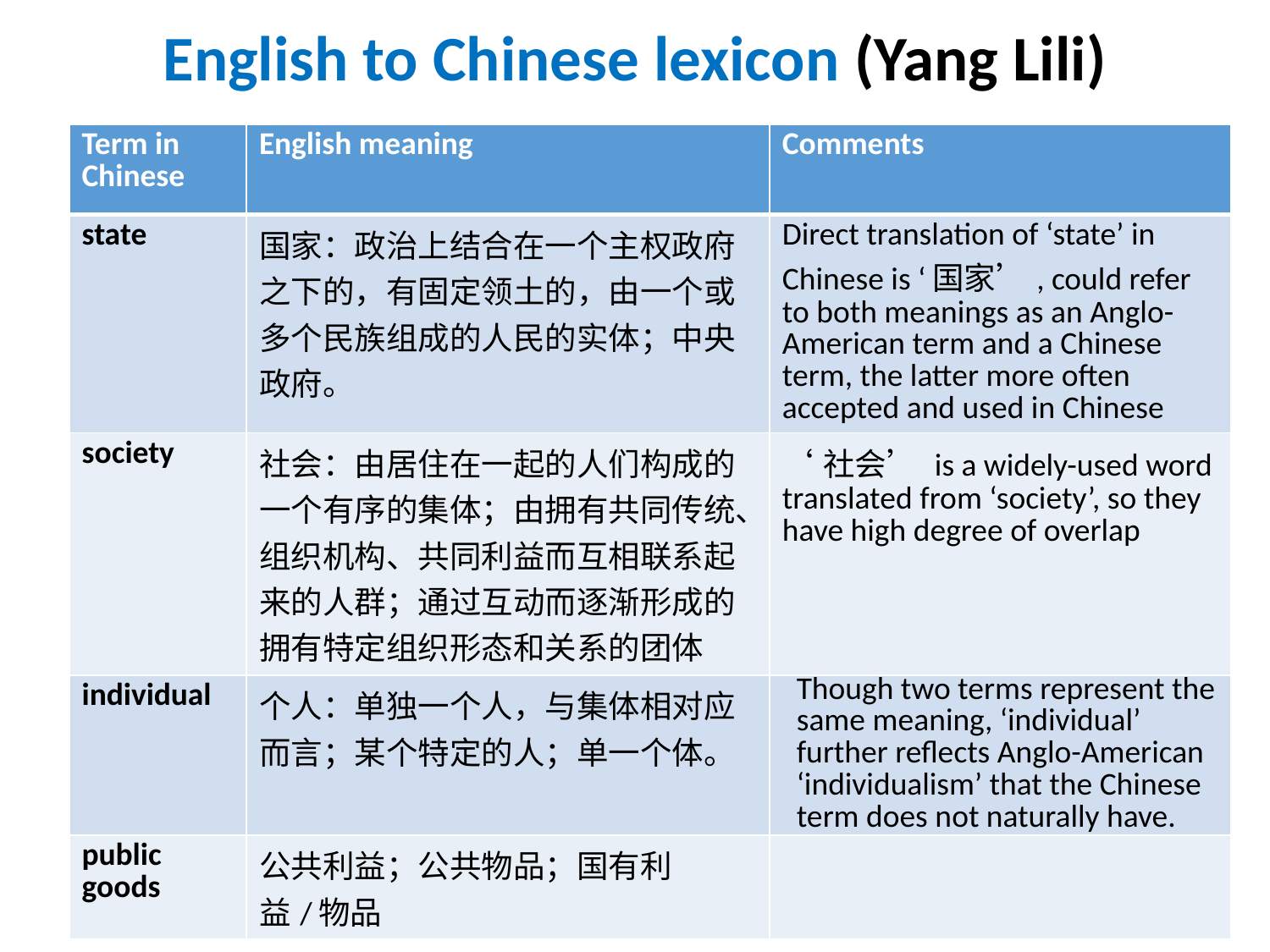

# English to Chinese lexicon (Yang Lili)
| Term in Chinese | English meaning | Comments |
| --- | --- | --- |
| state | 国家：政治上结合在一个主权政府之下的，有固定领土的，由一个或多个民族组成的人民的实体；中央政府。 | Direct translation of ‘state’ in Chinese is ‘国家’, could refer to both meanings as an Anglo-American term and a Chinese term, the latter more often accepted and used in Chinese |
| society | 社会：由居住在一起的人们构成的一个有序的集体；由拥有共同传统、组织机构、共同利益而互相联系起来的人群；通过互动而逐渐形成的拥有特定组织形态和关系的团体 | ‘社会’ is a widely-used word translated from ‘society’, so they have high degree of overlap |
| individual | 个人：单独一个人，与集体相对应而言；某个特定的人；单一个体。 | Though two terms represent the same meaning, ‘individual’ further reflects Anglo-American ‘individualism’ that the Chinese term does not naturally have. |
| public goods | 公共利益；公共物品；国有利益/物品 |  |